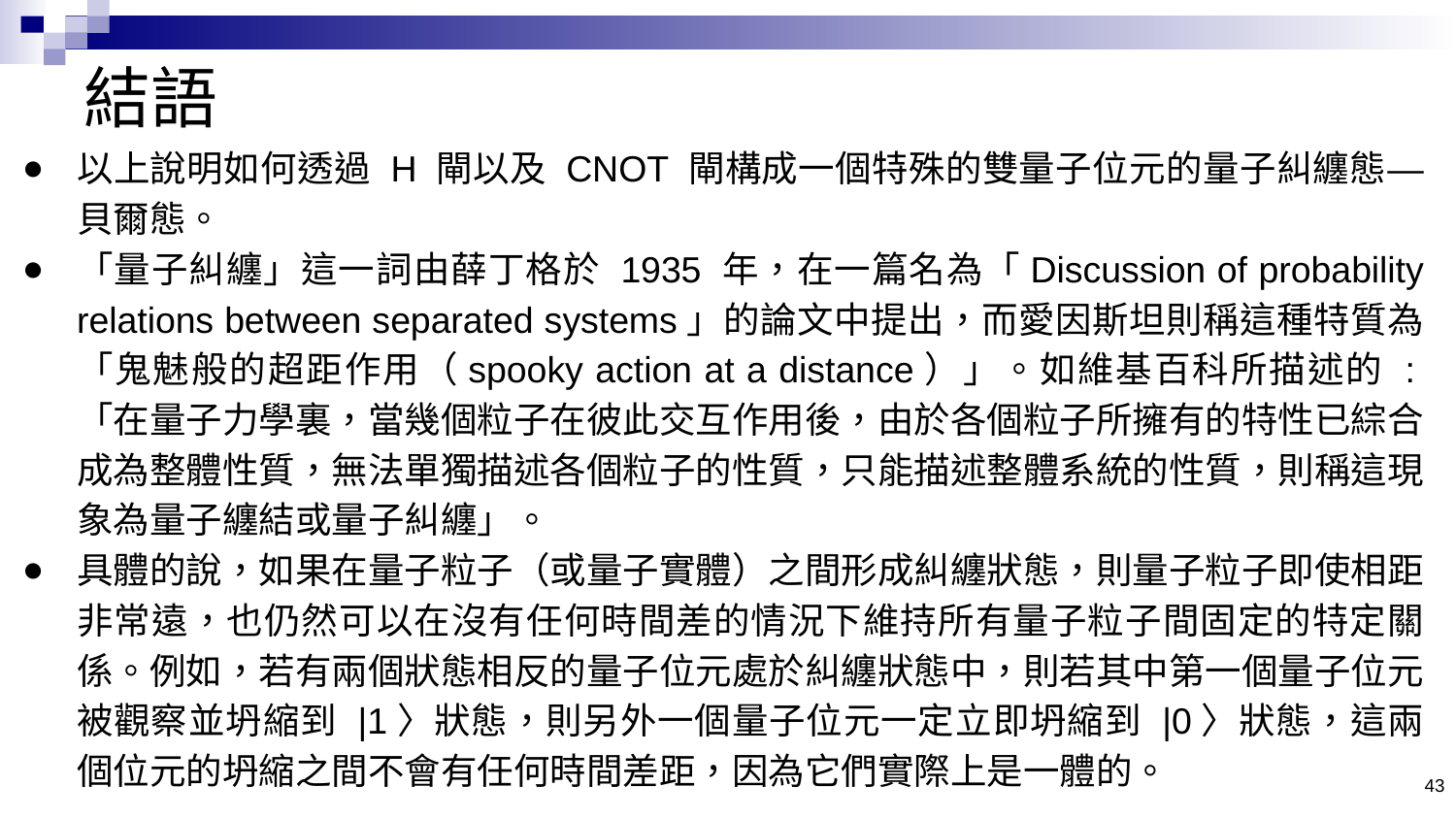

# 結語
以上說明如何透過 H 閘以及 CNOT 閘構成一個特殊的雙量子位元的量子糾纏態—貝爾態。
「量子糾纏」這一詞由薛丁格於 1935 年，在一篇名為「Discussion of probability relations between separated systems」的論文中提出，而愛因斯坦則稱這種特質為「鬼魅般的超距作用（spooky action at a distance）」。如維基百科所描述的 :「在量子力學裏，當幾個粒子在彼此交互作用後，由於各個粒子所擁有的特性已綜合成為整體性質，無法單獨描述各個粒子的性質，只能描述整體系統的性質，則稱這現象為量子纏結或量子糾纏」。
具體的說，如果在量子粒子（或量子實體）之間形成糾纏狀態，則量子粒子即使相距非常遠，也仍然可以在沒有任何時間差的情況下維持所有量子粒子間固定的特定關係。例如，若有兩個狀態相反的量子位元處於糾纏狀態中，則若其中第一個量子位元被觀察並坍縮到 |1〉狀態，則另外一個量子位元一定立即坍縮到 |0〉狀態，這兩個位元的坍縮之間不會有任何時間差距，因為它們實際上是一體的。

43